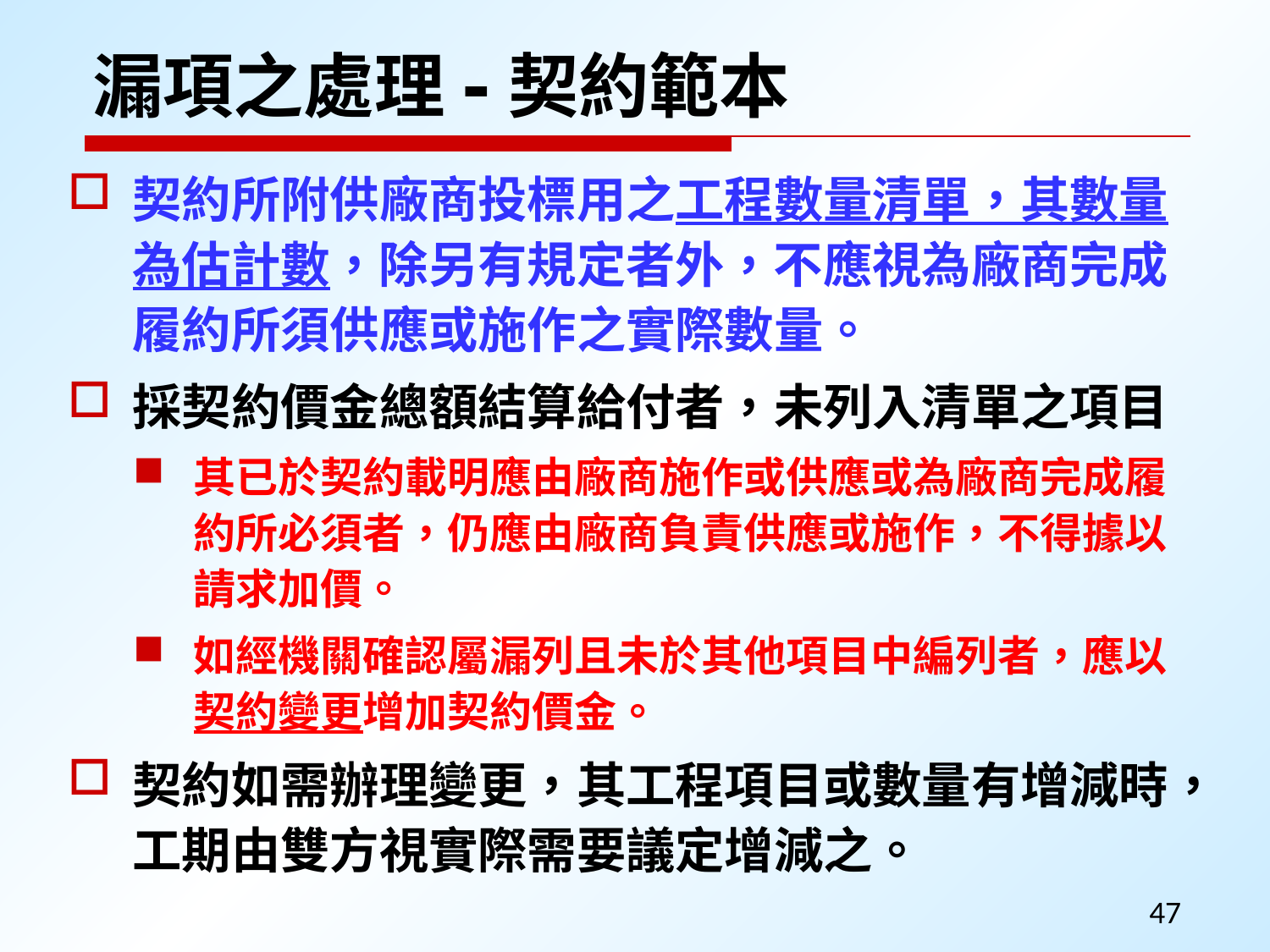

# 漏項之處理-契約範本
契約所附供廠商投標用之工程數量清單，其數量為估計數，除另有規定者外，不應視為廠商完成履約所須供應或施作之實際數量。
採契約價金總額結算給付者，未列入清單之項目
其已於契約載明應由廠商施作或供應或為廠商完成履約所必須者，仍應由廠商負責供應或施作，不得據以請求加價。
如經機關確認屬漏列且未於其他項目中編列者，應以契約變更增加契約價金。
契約如需辦理變更，其工程項目或數量有增減時，工期由雙方視實際需要議定增減之。